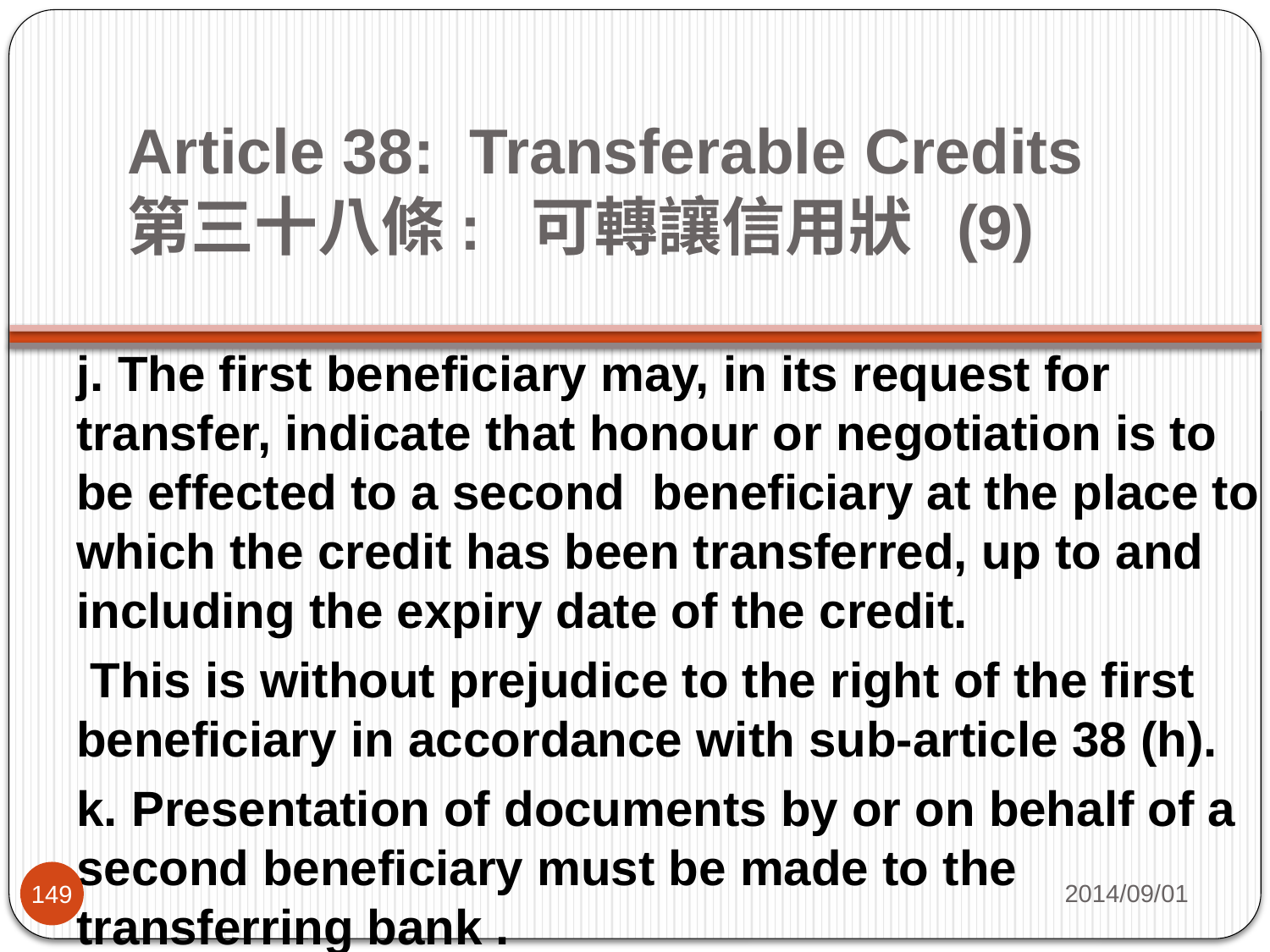

# Article 38:  Transferable Credits   第三十八條:  可轉讓信用狀  (9)
j. The first beneficiary may, in its request for transfer, indicate that honour or negotiation is to be effected to a second  beneficiary at the place to which the credit has been transferred, up to and including the expiry date of the credit.
 This is without prejudice to the right of the first beneficiary in accordance with sub-article 38 (h).
k. Presentation of documents by or on behalf of a second beneficiary must be made to the transferring bank .
2014/09/01
149